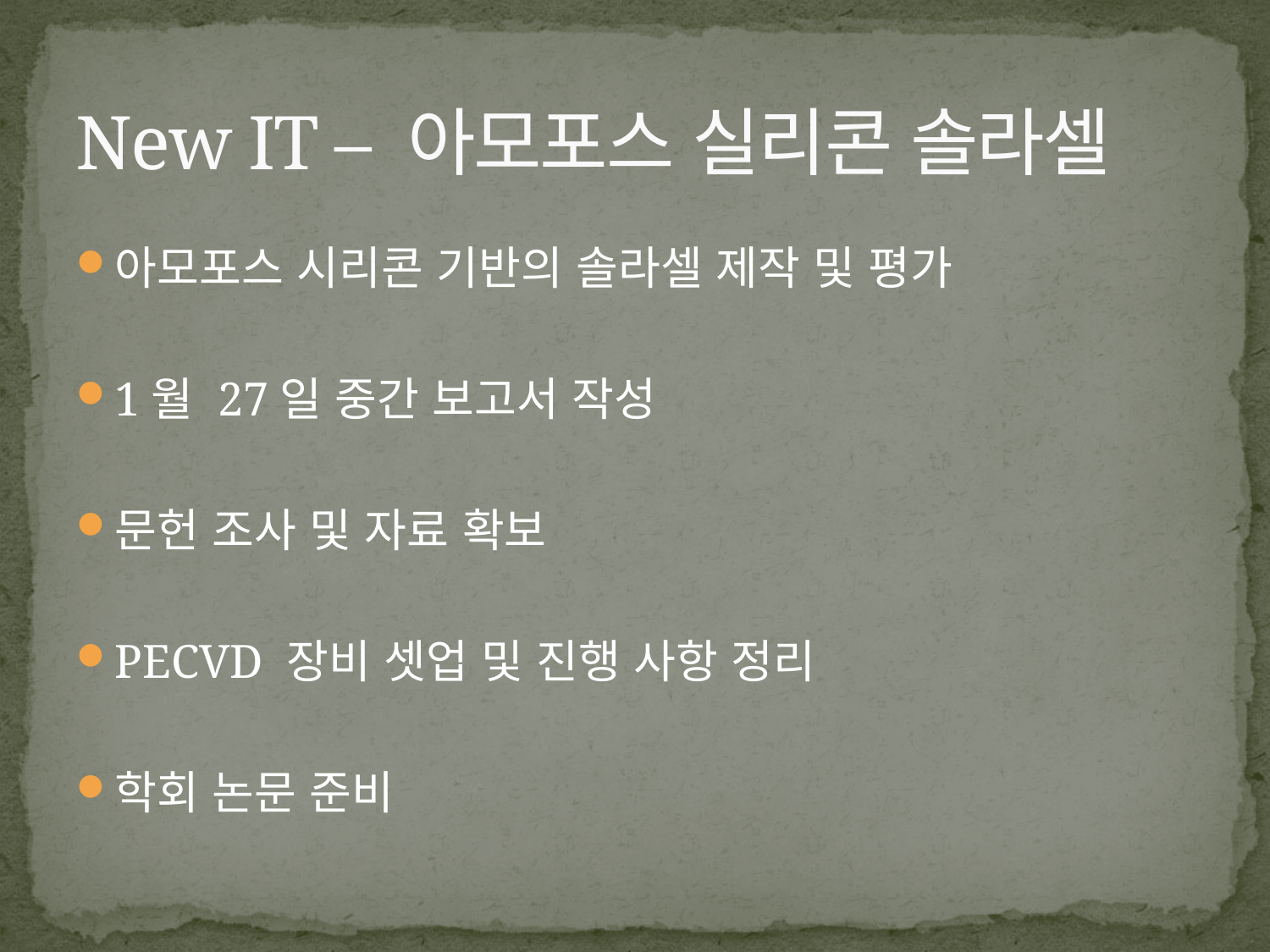

# New IT – 아모포스 실리콘 솔라셀
아모포스 시리콘 기반의 솔라셀 제작 및 평가

1월 27일 중간 보고서 작성

문헌 조사 및 자료 확보

PECVD 장비 셋업 및 진행 사항 정리

학회 논문 준비